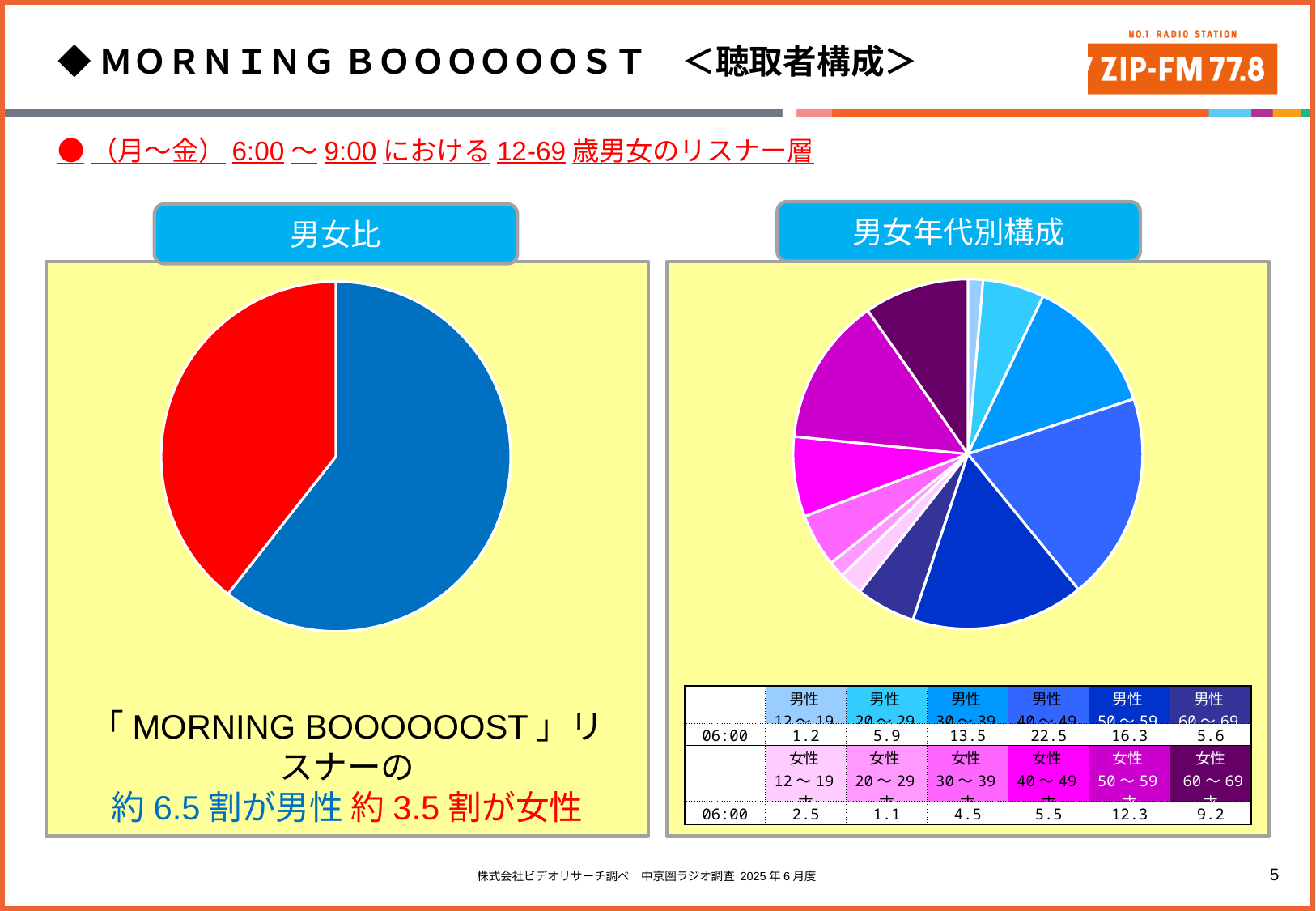

◆ＭＯＲＮＩＮＧ ＢＯＯＯＯＯＯＳＴ　＜聴取者構成＞
●（月～金）6:00～9:00における12-69歳男女のリスナー層
男女年代別構成
男女比

### Chart

| Category | ＺＩＰ－ＦＭ |
|---|---|
| 男性 12～19才 | 1.4 |
| 男性 20～29才 | 5.7 |
| 男性 30～39才 | 12.8 |
| 男性 40～49才 | 19.2 |
| 男性 50～59才 | 16.0 |
| 男性 60～69才 | 5.5 |
| 女性 12～19才 | 2.2 |
| 女性 20～29才 | 1.5 |
| 女性 30～39才 | 4.9 |
| 女性 40～49才 | 7.4 |
| 女性 50～59才 | 13.7 |
| 女性 60～69才 | 9.7 |

### Chart

| Category | ZIP-FM  |
|---|---|
| 男性 | 60.6 |
| 女性 | 39.4 |
|  | 男性 12～19才 | 男性 20～29才 | 男性 30～39才 | 男性 40～49才 | 男性 50～59才 | 男性 60～69才 |
| --- | --- | --- | --- | --- | --- | --- |
| 06:00 | 1.2 | 5.9 | 13.5 | 22.5 | 16.3 | 5.6 |
|  | 女性 12～19才 | 女性 20～29才 | 女性 30～39才 | 女性 40～49才 | 女性 50～59才 | 女性 60～69才 |
| 06:00 | 2.5 | 1.1 | 4.5 | 5.5 | 12.3 | 9.2 |
「MORNING BOOOOOOST」リスナーの
約6.5割が男性 約3.5割が女性
株式会社ビデオリサーチ調べ　中京圏ラジオ調査 2025年6月度